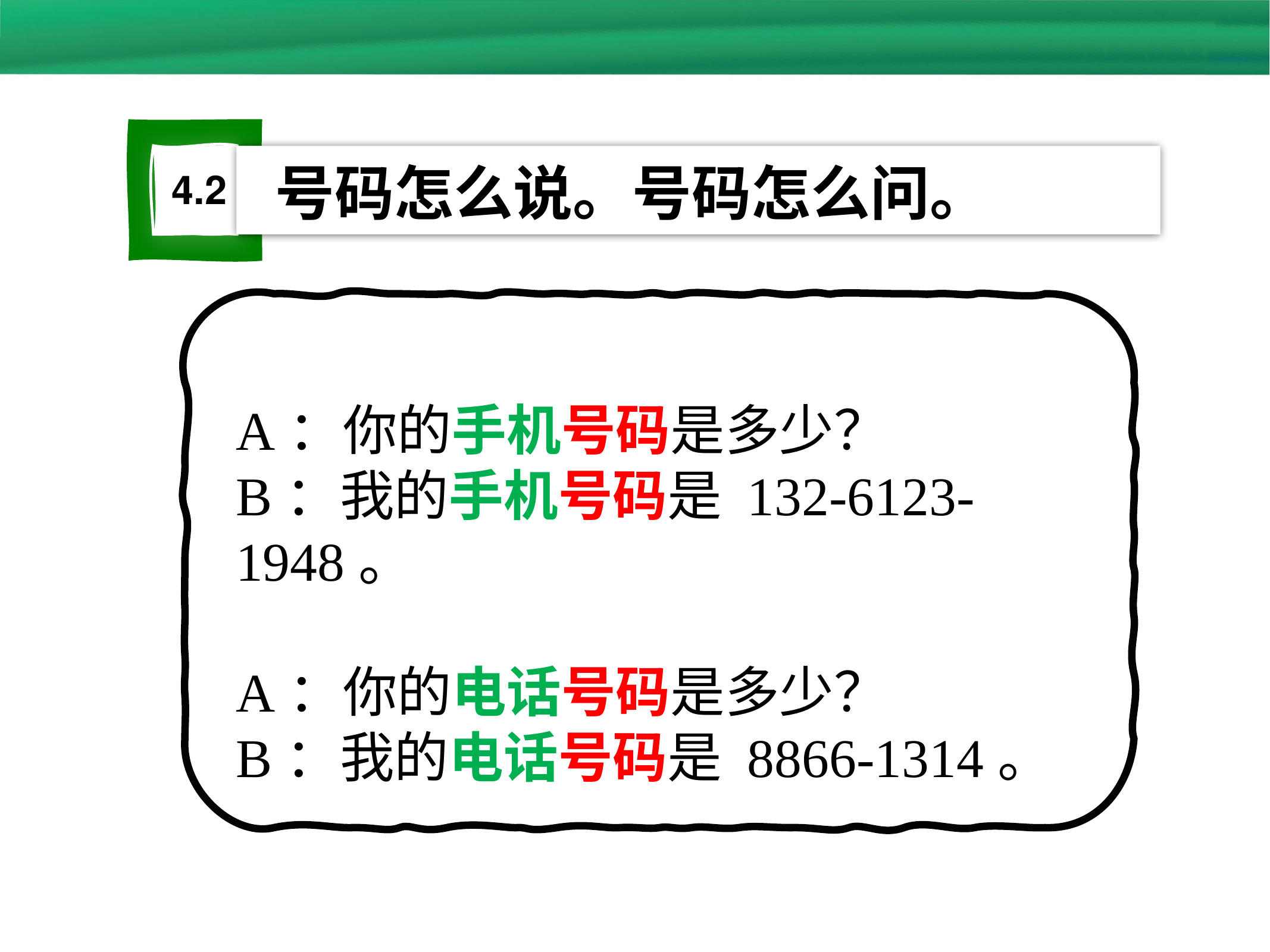

号码怎么说。号码怎么问。

4.2

A：你的手机号码是多少？
B：我的手机号码是 132-6123-1948。

A：你的电话号码是多少？
B：我的电话号码是 8866-1314。